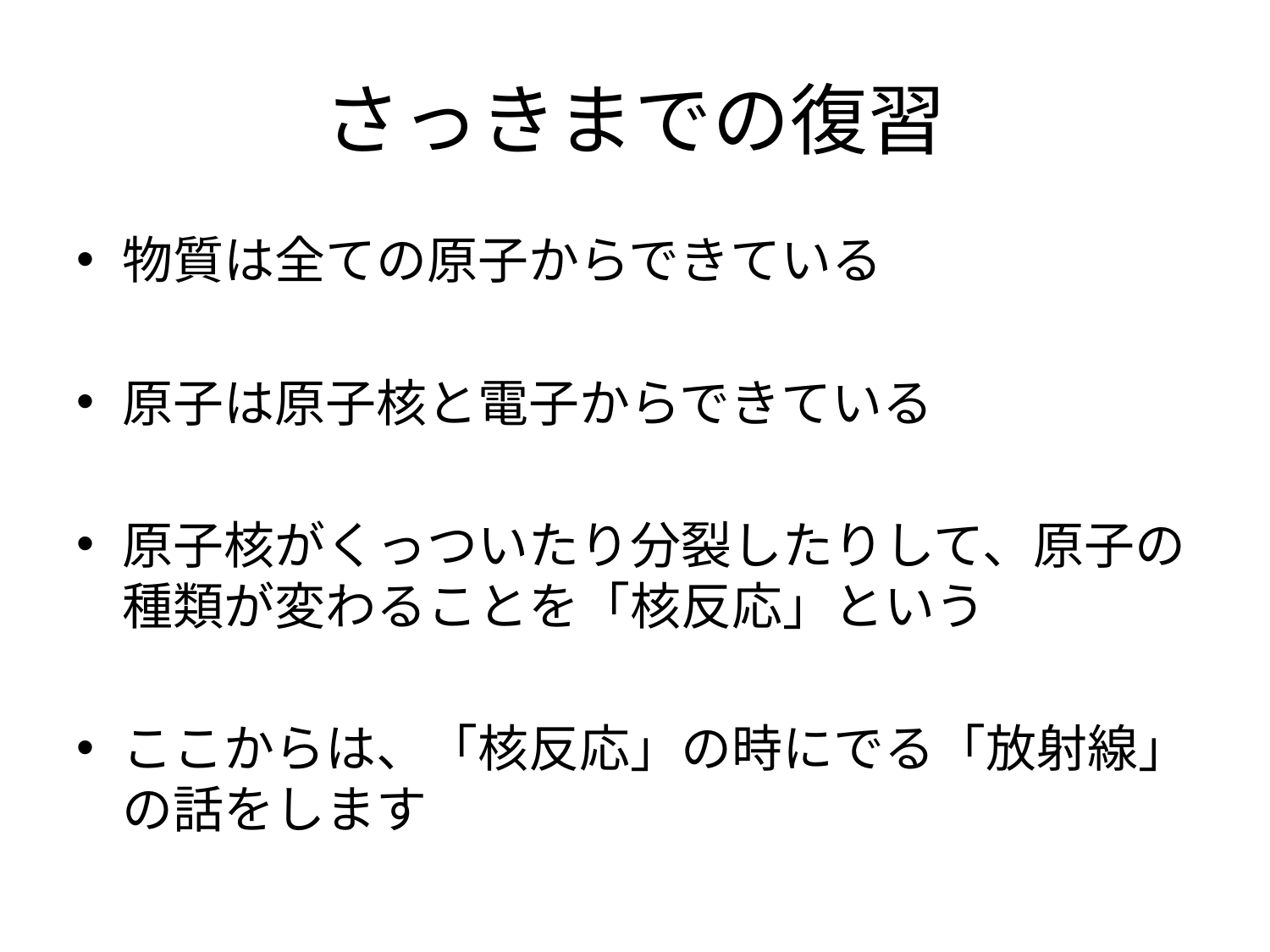

# さっきまでの復習
物質は全ての原子からできている

原子は原子核と電子からできている

原子核がくっついたり分裂したりして、原子の種類が変わることを「核反応」という

ここからは、「核反応」の時にでる「放射線」の話をします